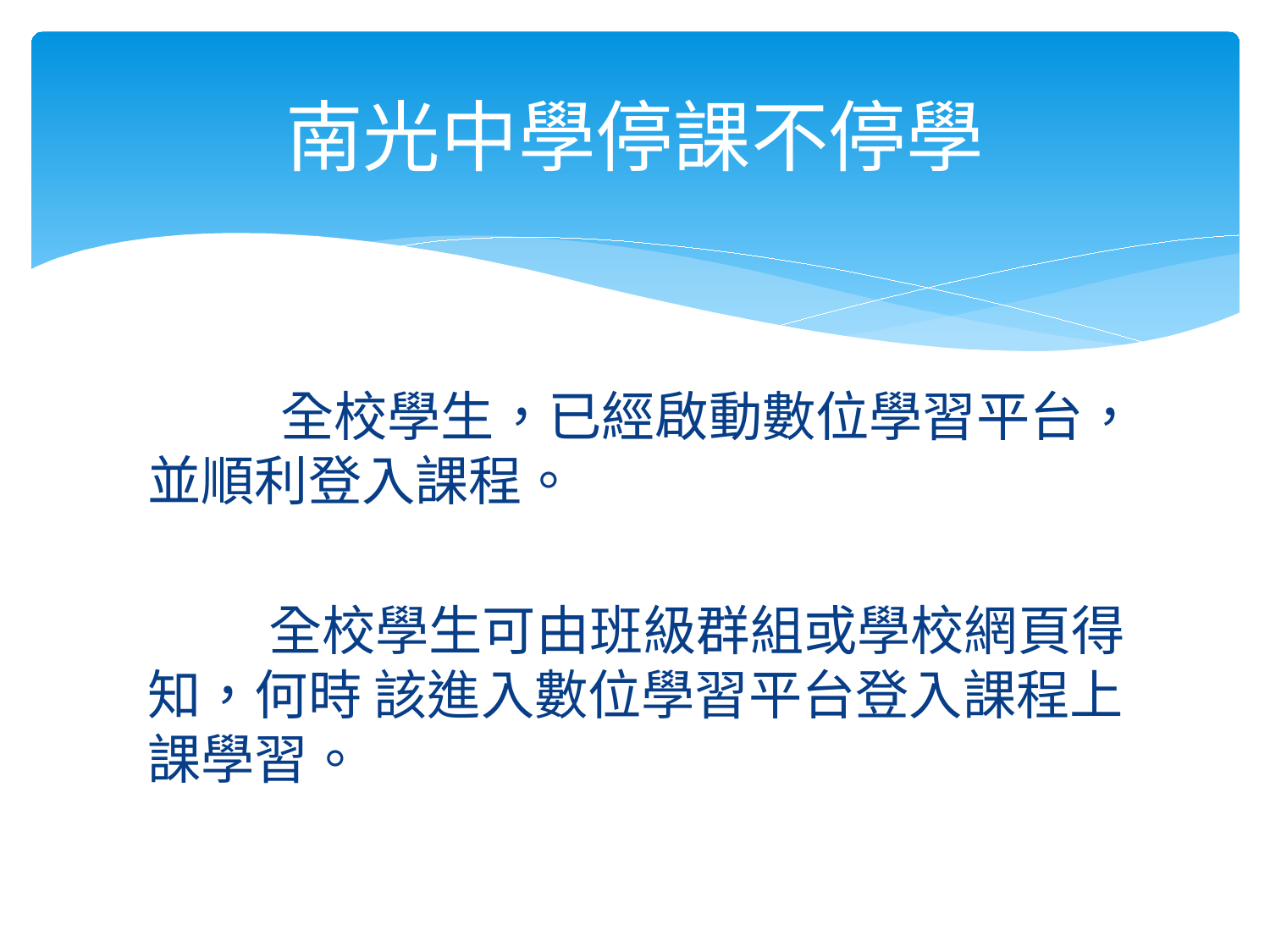

# 南光中學停課不停學
          全校學生，已經啟動數位學習平台，並順利登入課程。

         全校學生可由班級群組或學校網頁得知，何時 該進入數位學習平台登入課程上課學習。